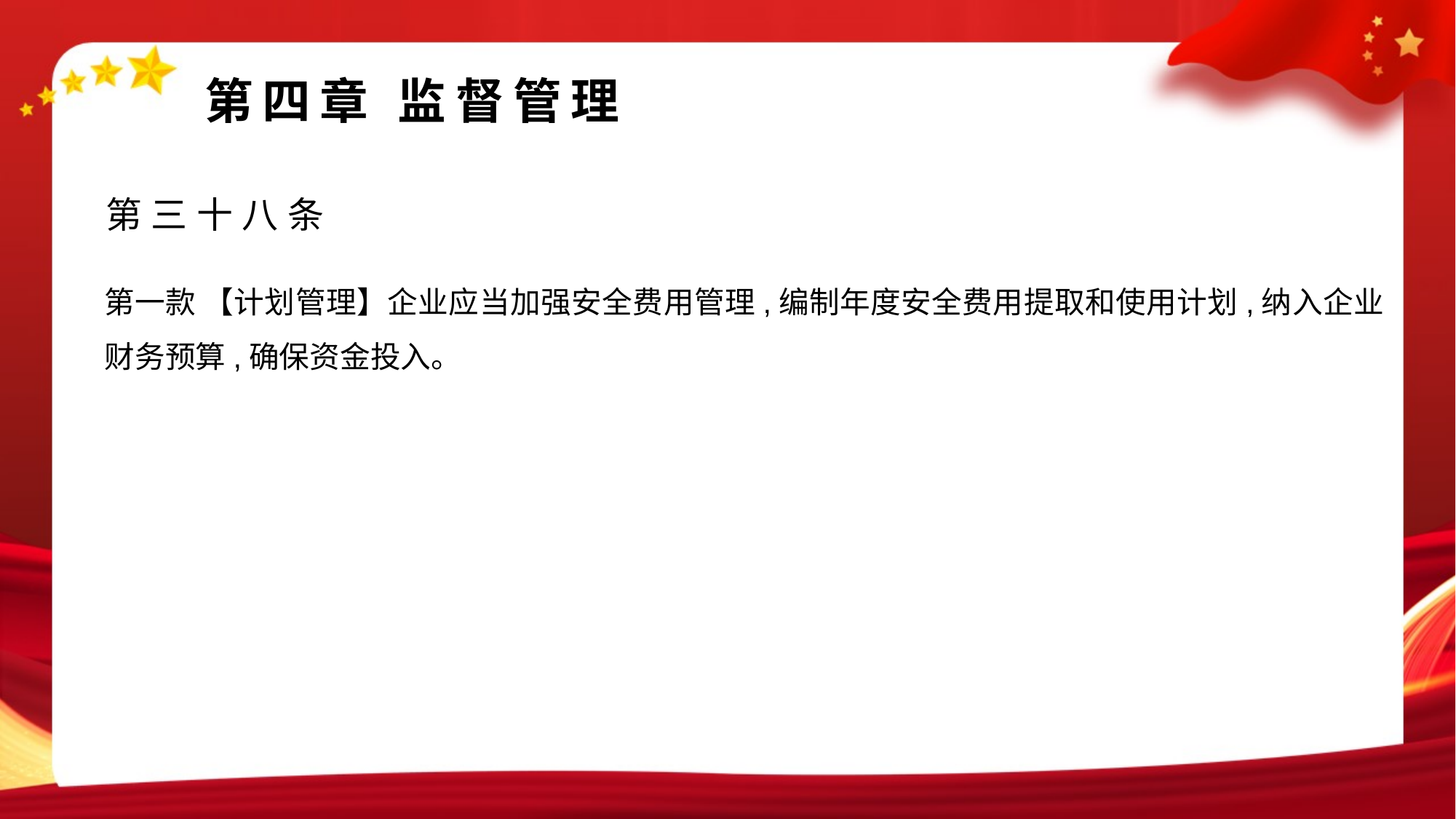

#
第四章 监督管理
第三十八条
第一款 【计划管理】企业应当加强安全费用管理,编制年度安全费用提取和使用计划,纳入企业财务预算,确保资金投入。